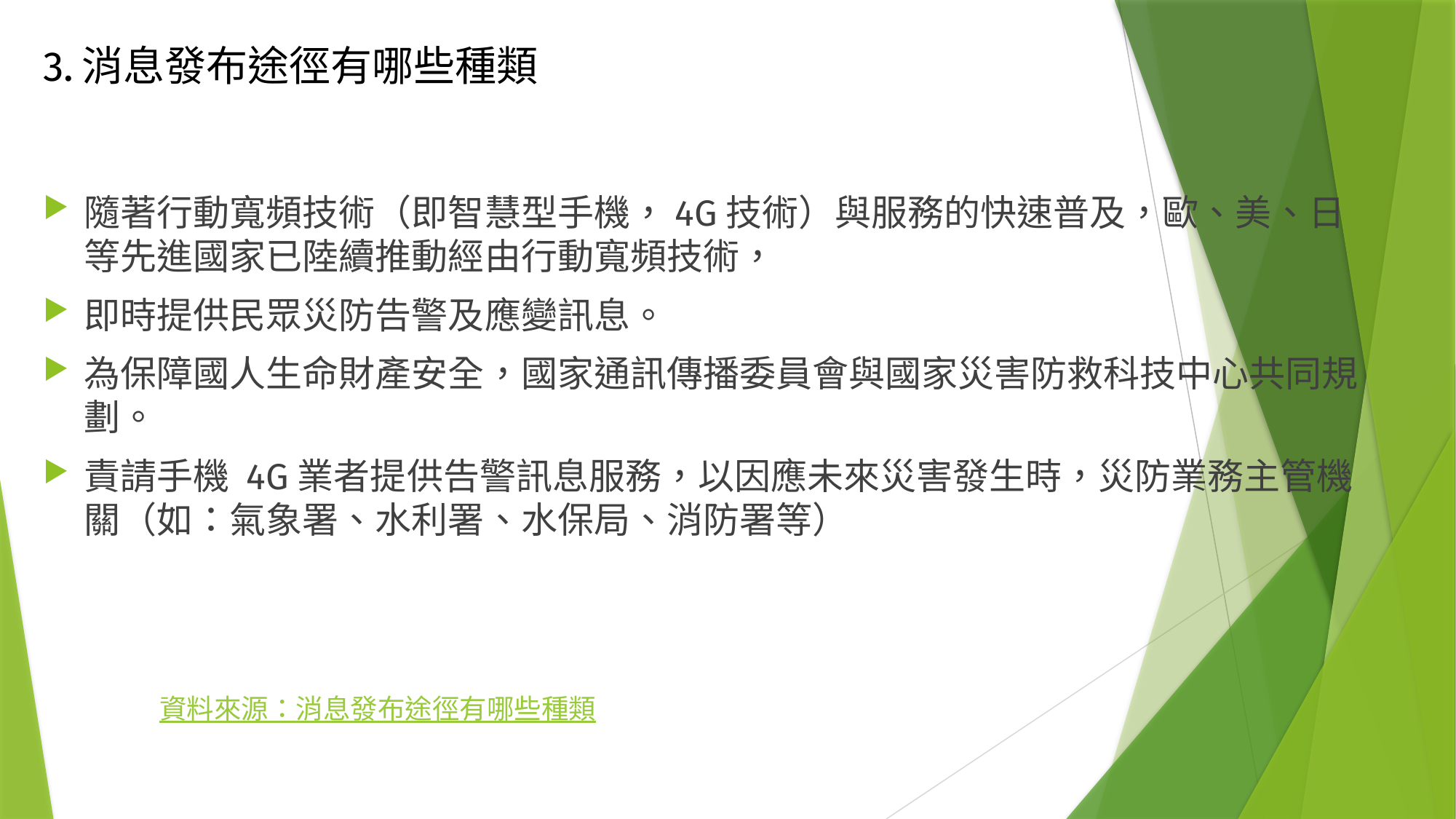

# 3.消息發布途徑有哪些種類
隨著行動寬頻技術（即智慧型手機，4G技術）與服務的快速普及，歐、美、日等先進國家已陸續推動經由行動寬頻技術，
即時提供民眾災防告警及應變訊息。
為保障國人生命財產安全，國家通訊傳播委員會與國家災害防救科技中心共同規劃。
責請手機 4G業者提供告警訊息服務，以因應未來災害發生時，災防業務主管機關（如：氣象署、水利署、水保局、消防署等）
資料來源：消息發布途徑有哪些種類